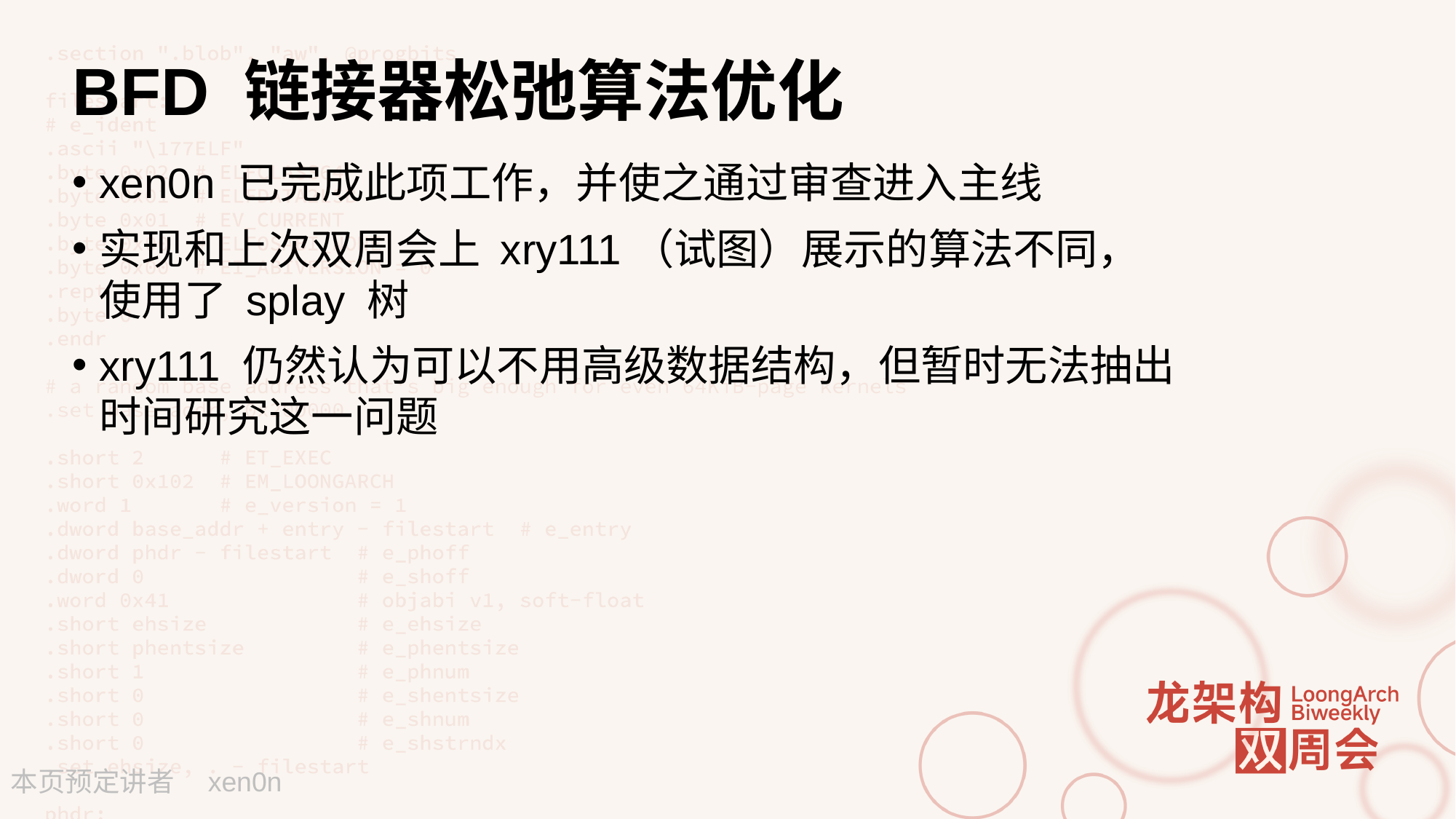

# BFD 链接器松弛算法优化
xen0n 已完成此项工作，并使之通过审查进入主线
实现和上次双周会上 xry111（试图）展示的算法不同，使用了 splay 树
xry111 仍然认为可以不用高级数据结构，但暂时无法抽出时间研究这一问题
xen0n